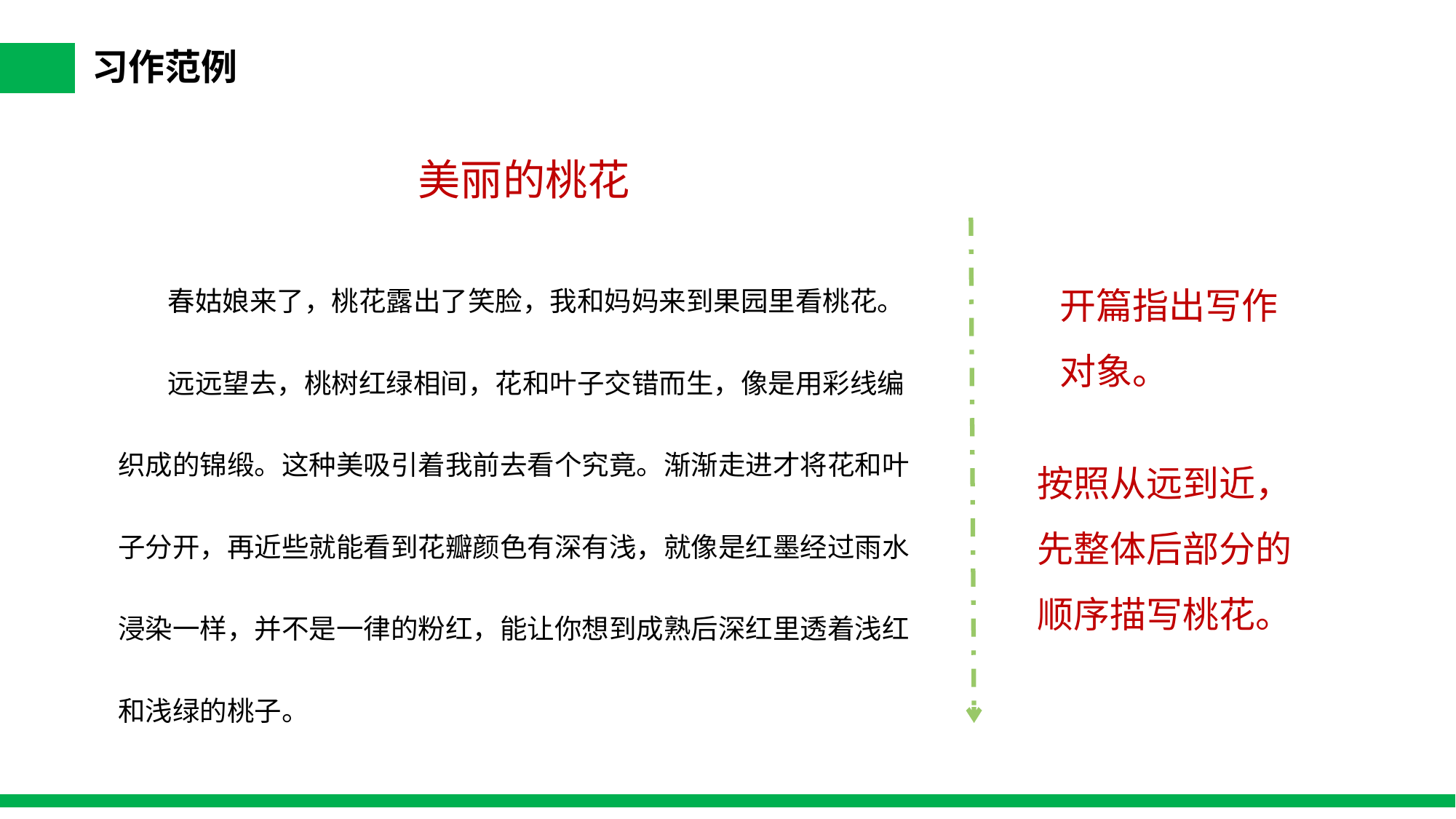

习作范例
美丽的桃花
       春姑娘来了，桃花露出了笑脸，我和妈妈来到果园里看桃花。
       远远望去，桃树红绿相间，花和叶子交错而生，像是用彩线编织成的锦缎。这种美吸引着我前去看个究竟。渐渐走进才将花和叶子分开，再近些就能看到花瓣颜色有深有浅，就像是红墨经过雨水浸染一样，并不是一律的粉红，能让你想到成熟后深红里透着浅红和浅绿的桃子。
开篇指出写作对象。
按照从远到近，先整体后部分的顺序描写桃花。